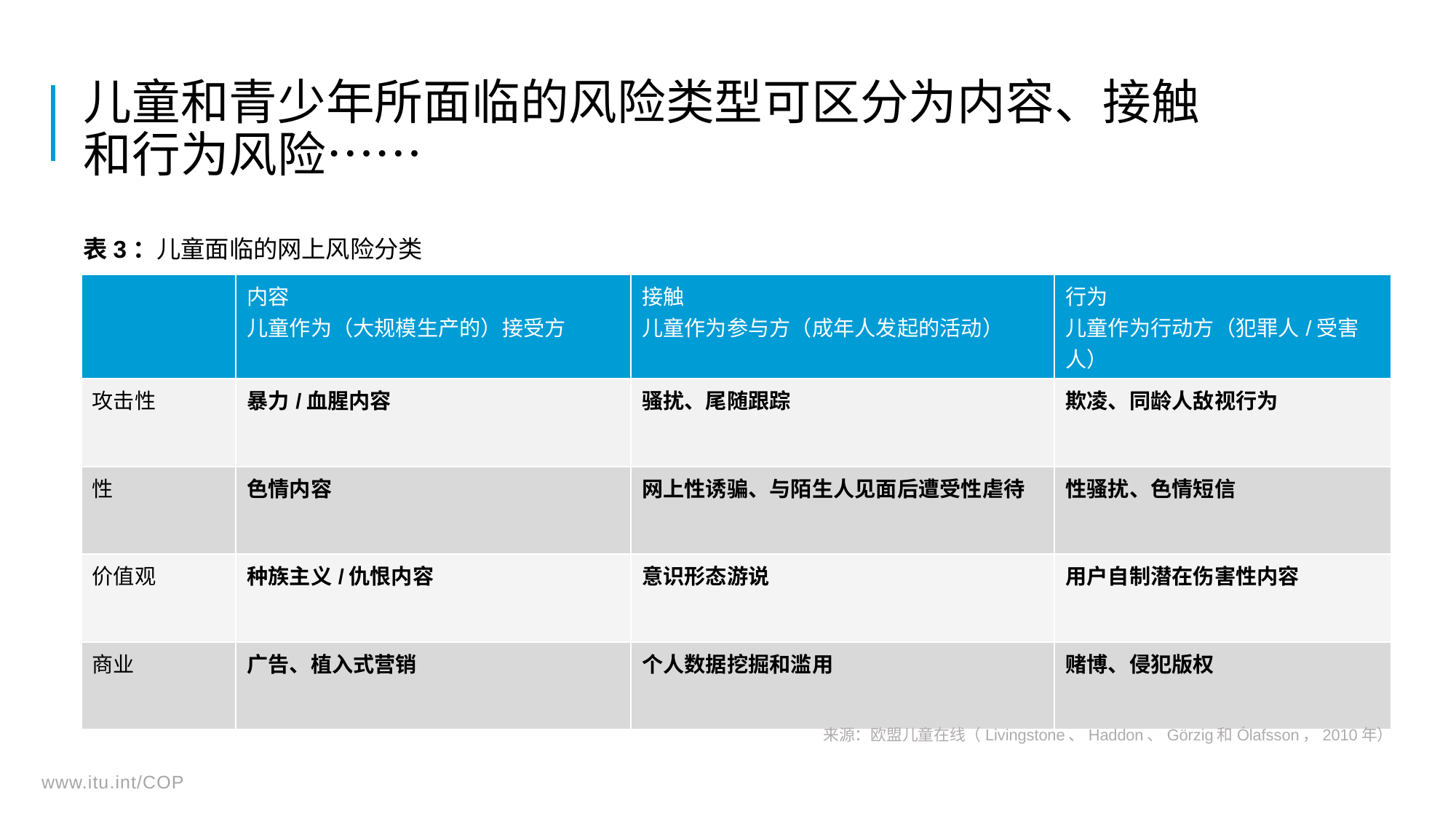

# 儿童和青少年所面临的风险类型可区分为内容、接触 和行为风险……
表3：儿童面临的网上风险分类
|  | 内容 儿童作为（大规模生产的）接受方 | 接触 儿童作为参与方（成年人发起的活动） | 行为 儿童作为行动方（犯罪人/受害人） |
| --- | --- | --- | --- |
| 攻击性 | 暴力/血腥内容 | 骚扰、尾随跟踪 | 欺凌、同龄人敌视行为 |
| 性 | 色情内容 | 网上性诱骗、与陌生人见面后遭受性虐待 | 性骚扰、色情短信 |
| 价值观 | 种族主义/仇恨内容 | 意识形态游说 | 用户自制潜在伤害性内容 |
| 商业 | 广告、植入式营销 | 个人数据挖掘和滥用 | 赌博、侵犯版权 |
来源：欧盟儿童在线（Livingstone、Haddon、Görzig和Ólafsson，2010年）